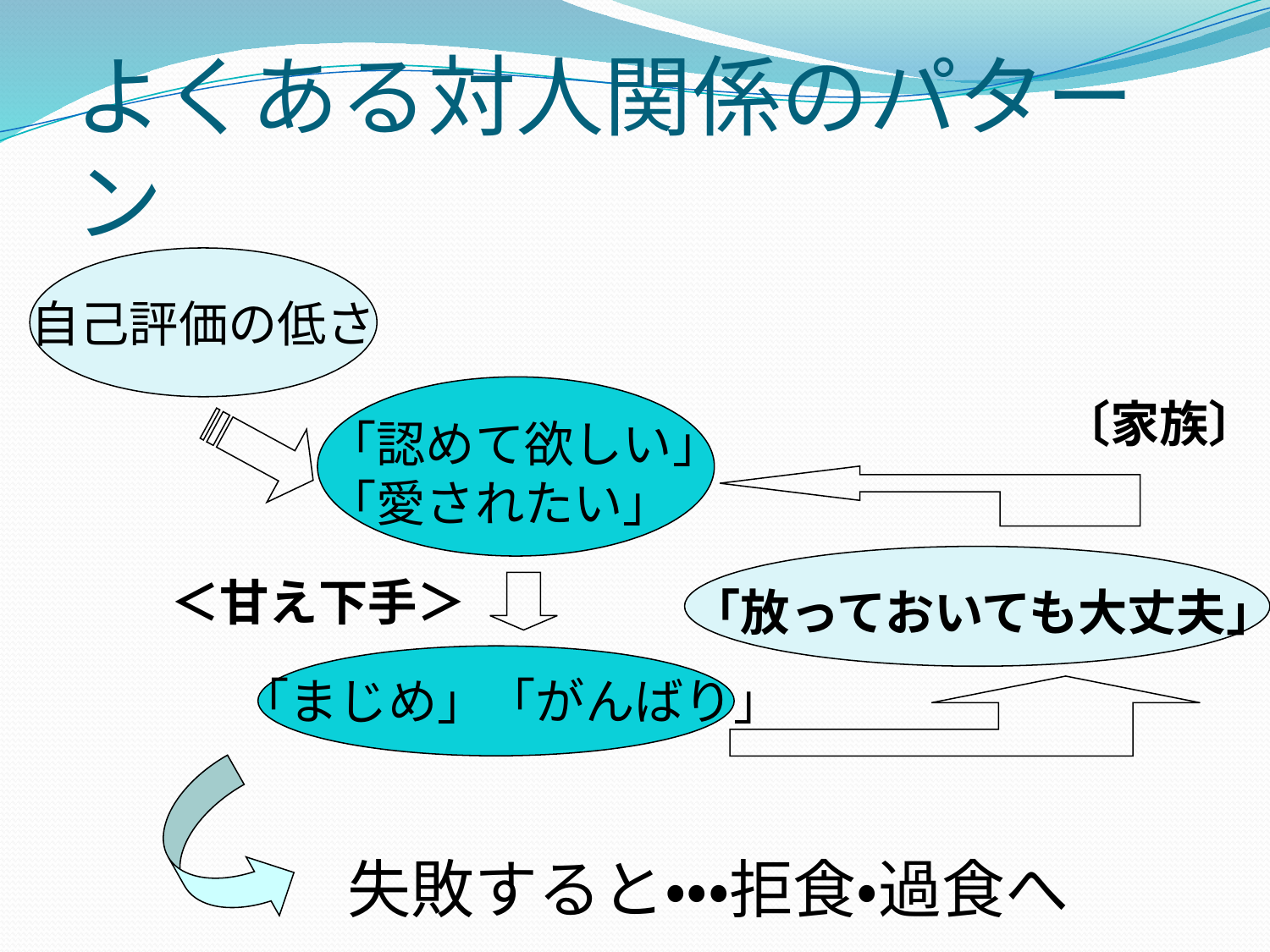

よくある対人関係のパターン
自己評価の低さ

〔家族〕
「認めて欲しい」
「愛されたい」

＜甘え下手＞

「放っておいても大丈夫」

「まじめ」「がんばり」

失敗すると・・・拒食・過食へ